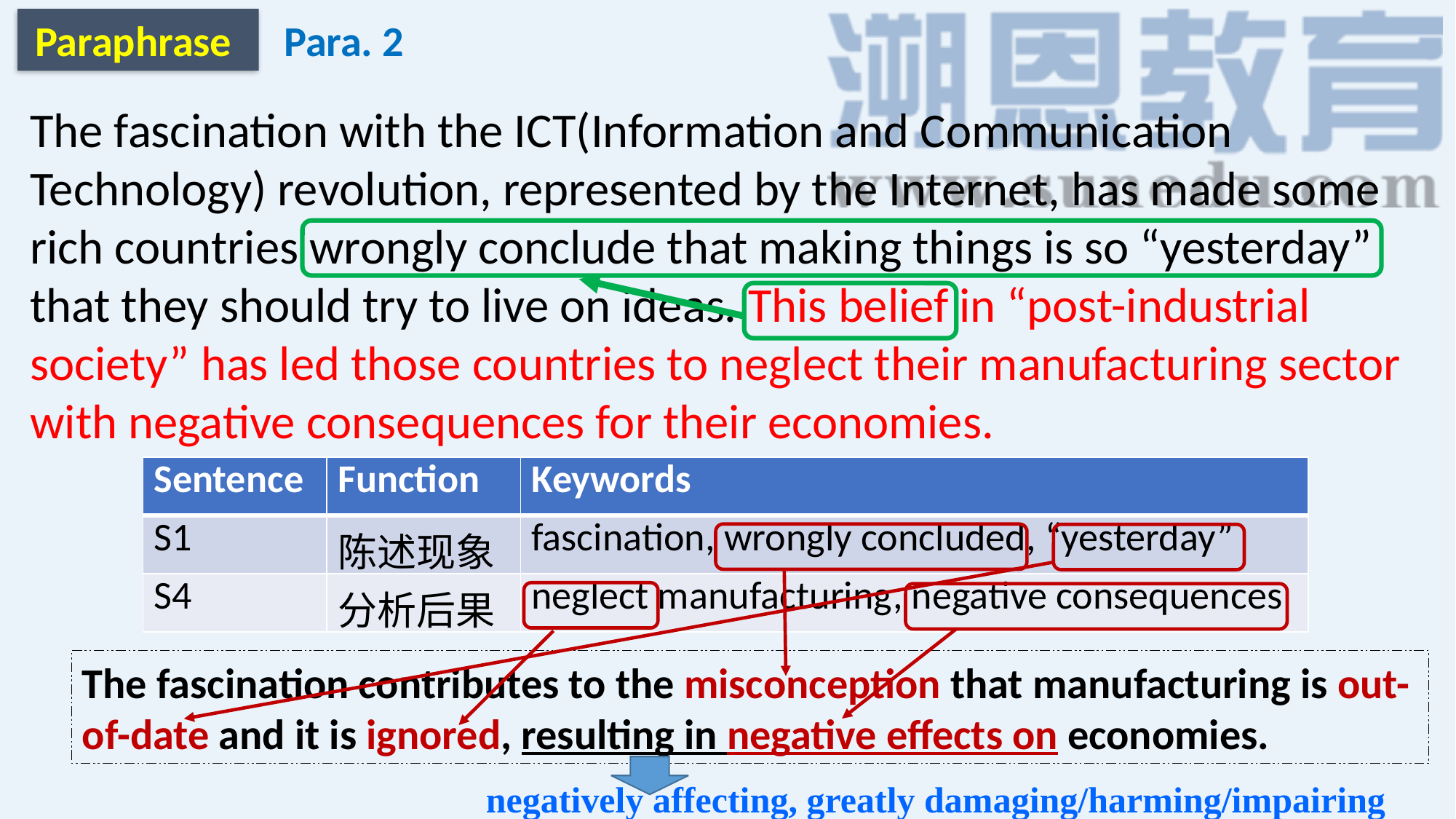

Paraphrase
Para. 2
The fascination with the ICT(Information and Communication Technology) revolution, represented by the Internet, has made some rich countries wrongly conclude that making things is so “yesterday” that they should try to live on ideas. This belief in “post-industrial society” has led those countries to neglect their manufacturing sector with negative consequences for their economies.

| Sentence | Function | Keywords |
| --- | --- | --- |
| S1 | 陈述现象 | fascination, wrongly concluded, “yesterday” |
| S4 | 分析后果 | neglect manufacturing, negative consequences |

The fascination contributes to the misconception that manufacturing is out-of-date and it is ignored, resulting in negative effects on economies.

negatively affecting, greatly damaging/harming/impairing